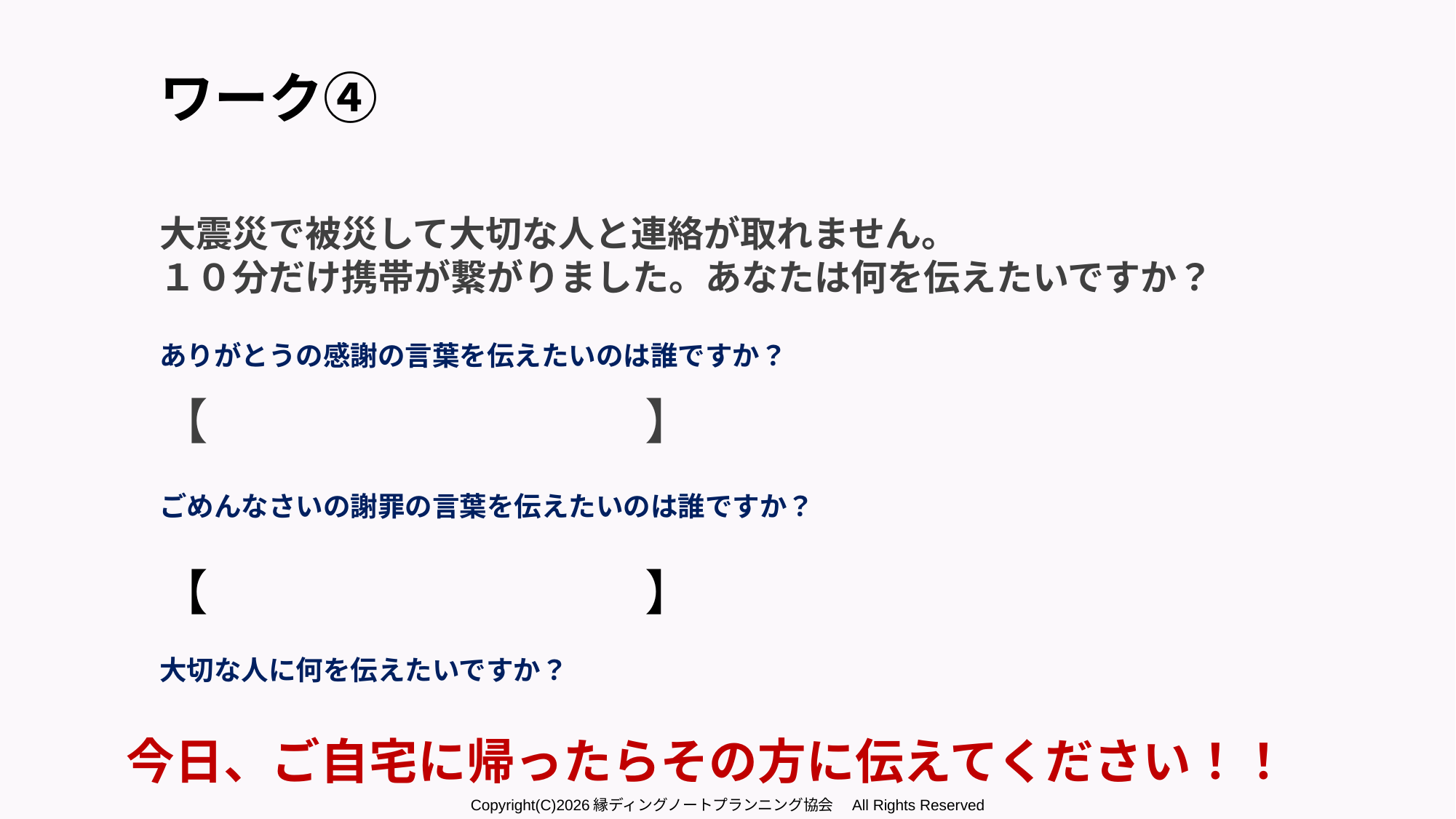

ワーク④

大震災で被災して大切な人と連絡が取れません。
１０分だけ携帯が繋がりました。あなたは何を伝えたいですか？

ありがとうの感謝の言葉を伝えたいのは誰ですか？
【　　　　　　　　　】

ごめんなさいの謝罪の言葉を伝えたいのは誰ですか？

【　　　　　　　　　　　　　　　　】

大切な人に何を伝えたいですか？

今日、ご自宅に帰ったらその方に伝えてください！！
Copyright(C)2026縁ディングノートプランニング協会　All Rights Reserved